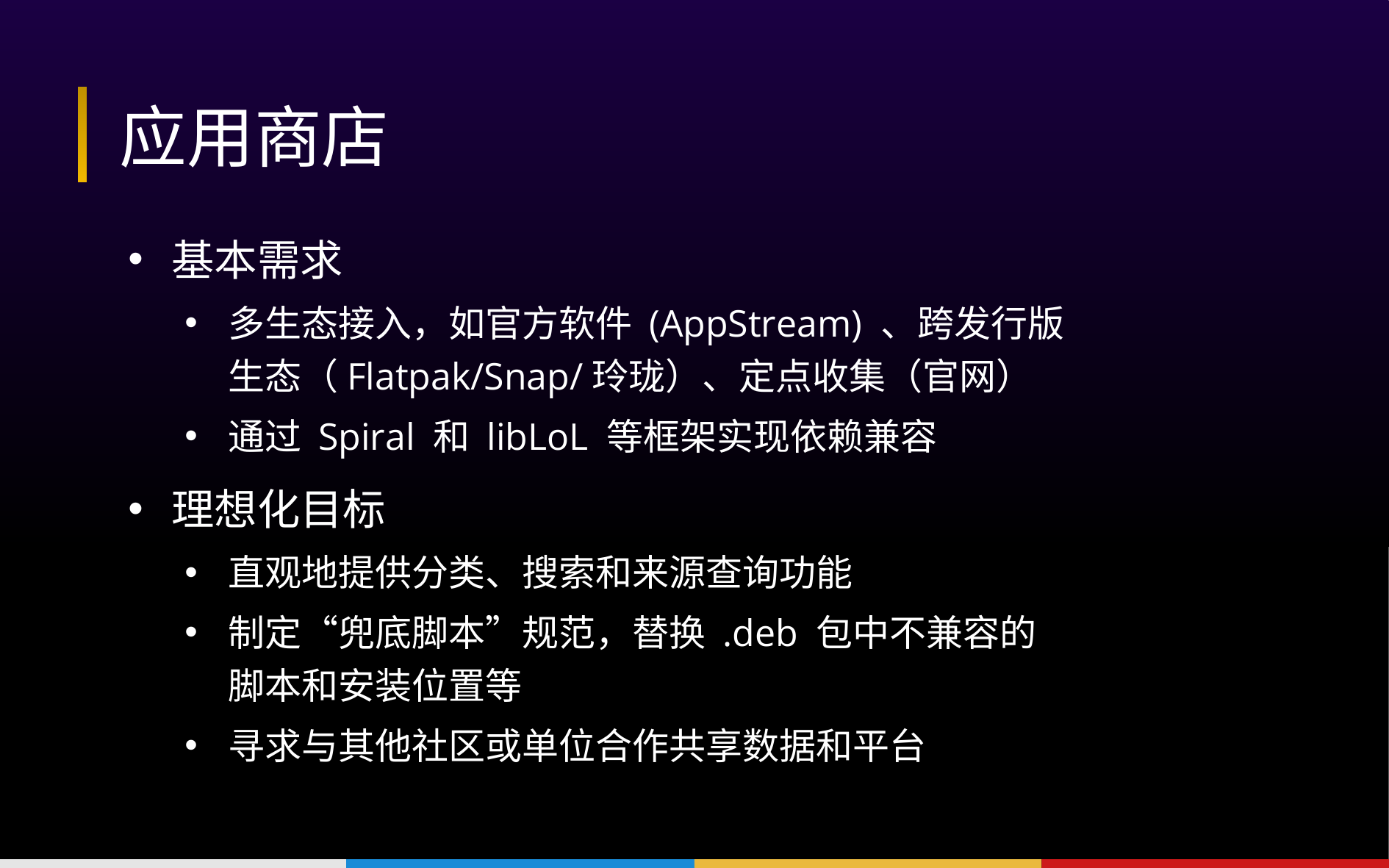

# 应用商店
基本需求
多生态接入，如官方软件 (AppStream) 、跨发行版生态（Flatpak/Snap/玲珑）、定点收集（官网）
通过 Spiral 和 libLoL 等框架实现依赖兼容
理想化目标
直观地提供分类、搜索和来源查询功能
制定“兜底脚本”规范，替换 .deb 包中不兼容的
脚本和安装位置等
寻求与其他社区或单位合作共享数据和平台
27